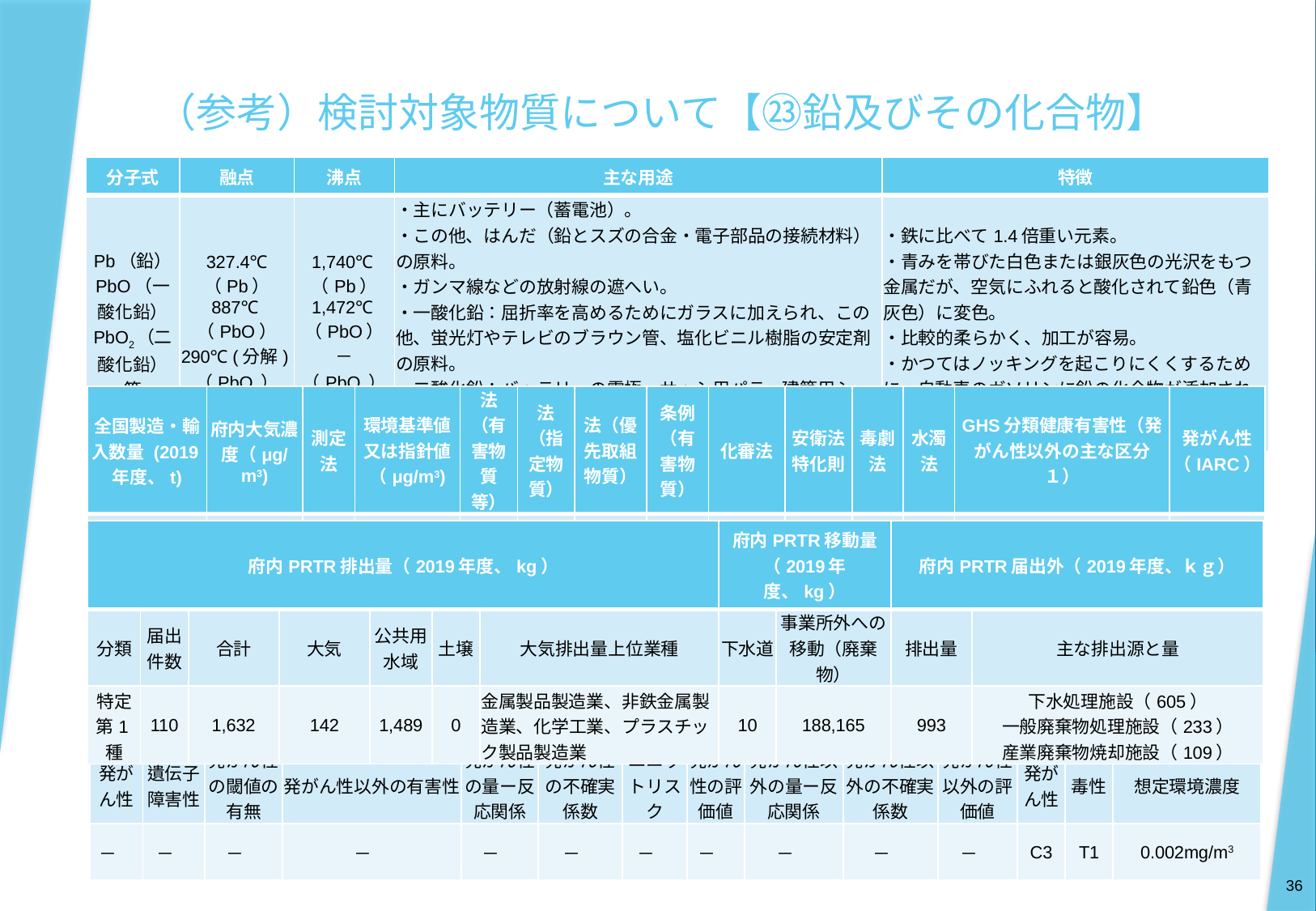

# （参考）検討対象物質について【㉓鉛及びその化合物】
| 分子式 | 融点 | 沸点 | 主な用途 | 特徴 |
| --- | --- | --- | --- | --- |
| Pb（鉛） PbO（一酸化鉛） PbO2（二酸化鉛） 等 | 327.4℃ （Pb） 887℃（PbO） 290℃ (分解)（PbO2） | 1,740℃（Pb） 1,472℃（PbO） － （PbO2） | ・主にバッテリー（蓄電池）。 ・この他、はんだ（鉛とスズの合金・電子部品の接続材料）の原料。 ・ガンマ線などの放射線の遮へい。 ・一酸化鉛：屈折率を高めるためにガラスに加えられ、この他、蛍光灯やテレビのブラウン管、塩化ビニル樹脂の安定剤の原料。 ・二酸化鉛：バッテリーの電極、サッシ用パテ、建築用シーリング剤、プラスチックを製造する際の硬化剤。 ・硝酸鉛：マッチや爆薬の原料。 | ・鉄に比べて1.4倍重い元素。 ・青みを帯びた白色または銀灰色の光沢をもつ金属だが、空気にふれると酸化されて鉛色（青灰色）に変色。 ・比較的柔らかく、加工が容易。 ・かつてはノッキングを起こりにくくするために、自動車のガソリンに鉛の化合物が添加されていたが現在は禁止。 |
| 全国製造・輸入数量 (2019年度、t) | 府内大気濃度（μg/m3) | 測定法 | 環境基準値又は指針値（μg/m3) | 法（有害物質等） | 法（指定物質） | 法（優先取組物質） | 条例（有害物質） | 化審法 | 安衛法 特化則 | 毒劇法 | 水濁法 | GHS分類健康有害性（発がん性以外の主な区分１） | 発がん性 （IARC） |
| --- | --- | --- | --- | --- | --- | --- | --- | --- | --- | --- | --- | --- | --- |
| 110,000（酸化鉛、硫酸塩等） | 0.0051 | 〇 | － | 〇 | － | － | 〇 | － | － | － | 有害物質 | 生殖毒性 特定標的臓器・全身毒性 | 2A（四酸化三鉛等） |
| 府内PRTR排出量（2019年度、kg） |  |  |  |  |  |  | 府内PRTR移動量（2019年度、kg） |  | 府内PRTR届出外（2019年度、ｋｇ） |  |
| --- | --- | --- | --- | --- | --- | --- | --- | --- | --- | --- |
| 分類 | 届出件数 | 合計 | 大気 | 公共用水域 | 土壌 | 大気排出量上位業種 | 下水道 | 事業所外への移動（廃棄物） | 排出量 | 主な排出源と量 |
| 特定第1種 | 110 | 1,632 | 142 | 1,489 | 0 | 金属製品製造業、非鉄金属製造業、化学工業、プラスチック製品製造業 | 10 | 188,165 | 993 | 下水処理施設（605） 一般廃棄物処理施設（233） 産業廃棄物焼却施設（109） |

| 中央環境審議会での検討 |  |  |  |  |  |  |  |  |  |  | 条例制定時の検討 |  |  |
| --- | --- | --- | --- | --- | --- | --- | --- | --- | --- | --- | --- | --- | --- |
| 発がん性 | 遺伝子障害性 | 発がん性の閾値の有無 | 発がん性以外の有害性 | 発がん性の量ー反応関係 | 発がん性の不確実係数 | ユニットリスク | 発がん性の評価値 | 発がん性以外の量ー反応関係 | 発がん性以外の不確実係数 | 発がん性以外の評価値 | 発がん性 | 毒性 | 想定環境濃度 |
| － | － | － | － | － | － | － | － | － | － | － | C3 | T1 | 0.002mg/m3 |
36